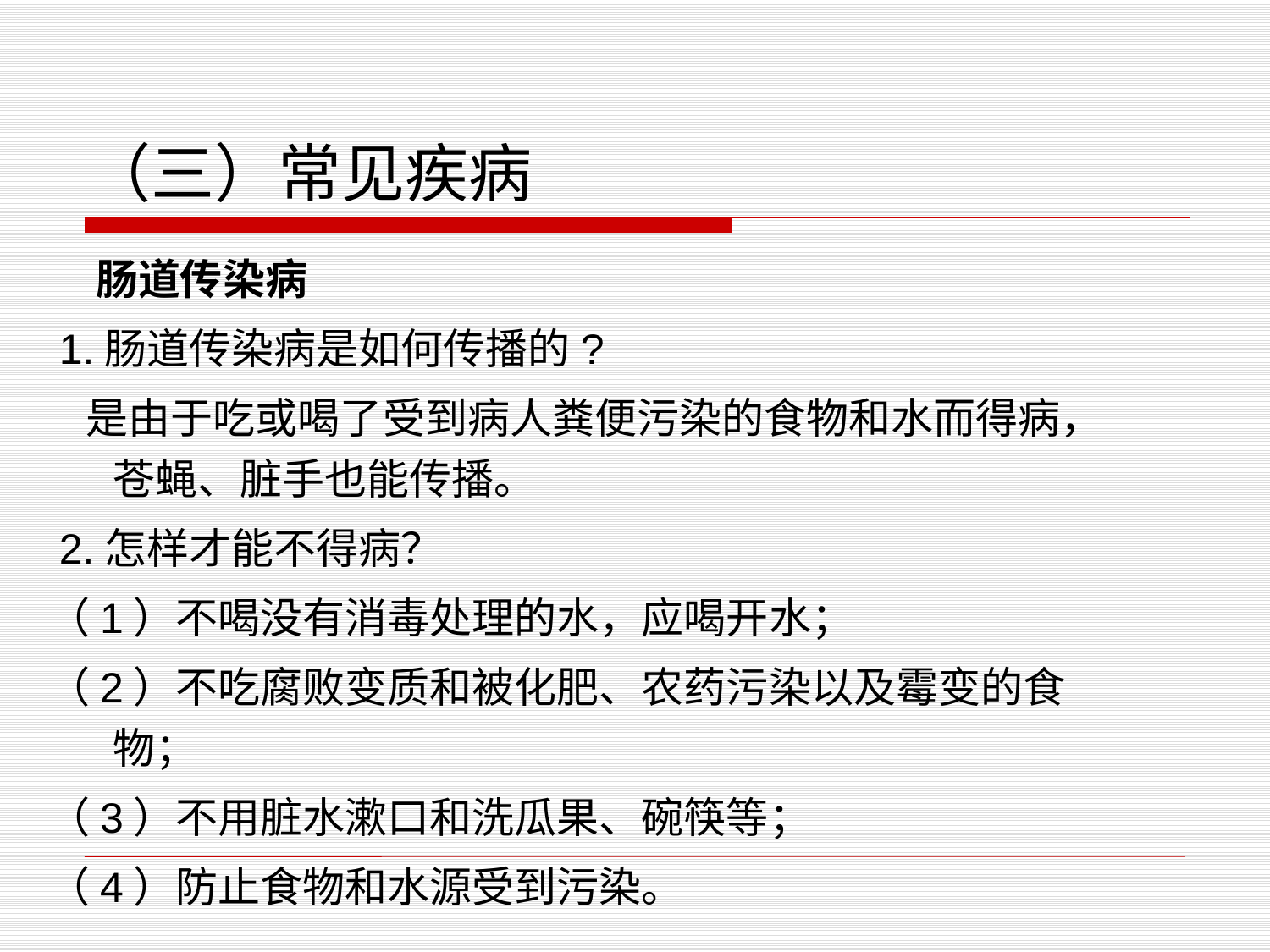

# （三）常见疾病
    肠道传染病
 1.肠道传染病是如何传播的?
   是由于吃或喝了受到病人粪便污染的食物和水而得病，苍蝇、脏手也能传播。
 2.怎样才能不得病？
（1）不喝没有消毒处理的水，应喝开水；
（2）不吃腐败变质和被化肥、农药污染以及霉变的食物；
（3）不用脏水漱口和洗瓜果、碗筷等；
（4）防止食物和水源受到污染。